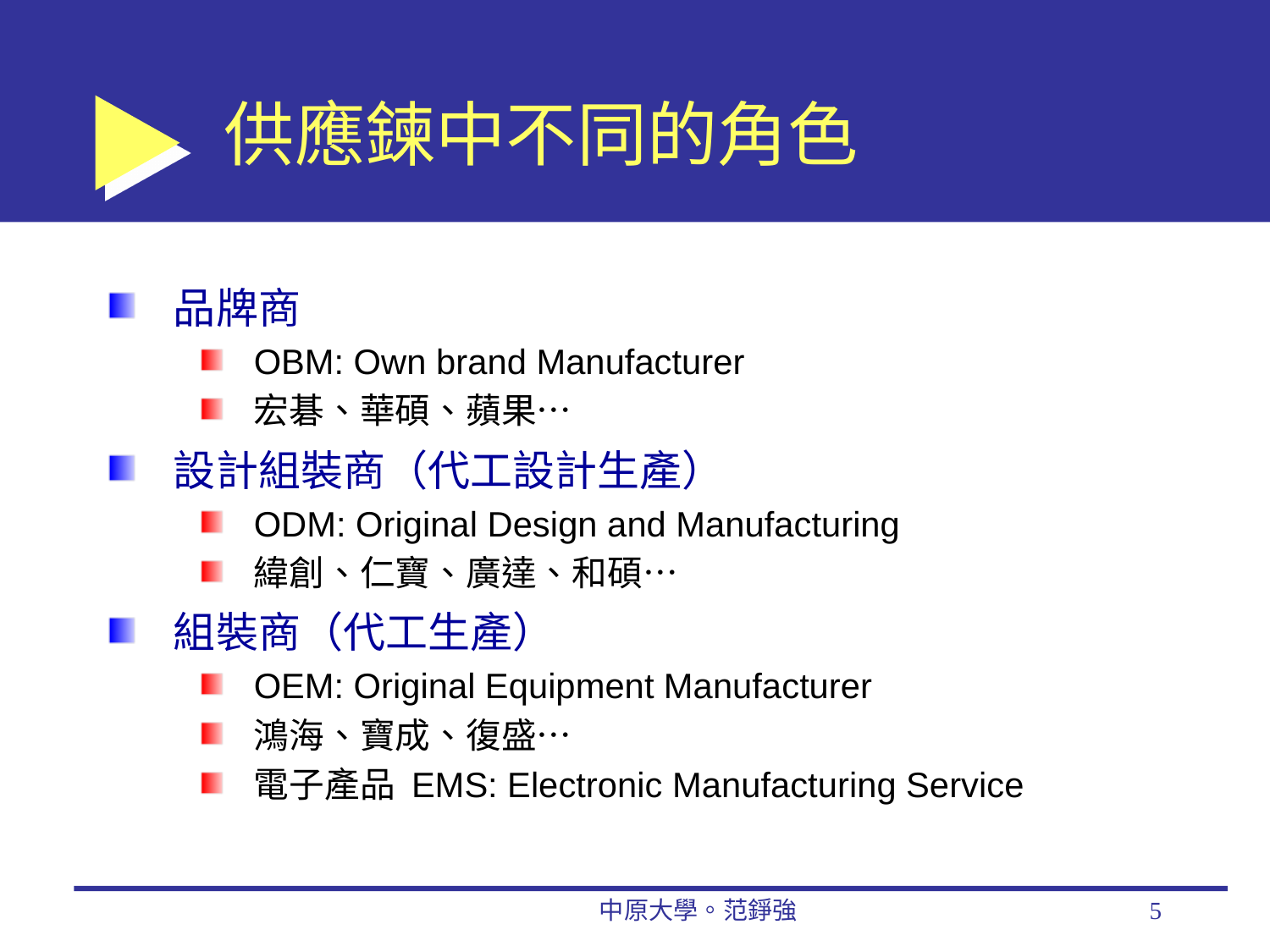

# 供應鍊中不同的角色
品牌商
OBM: Own brand Manufacturer
宏碁、華碩、蘋果…
設計組裝商（代工設計生產）
ODM: Original Design and Manufacturing
緯創、仁寶、廣達、和碩…
組裝商（代工生產）
OEM: Original Equipment Manufacturer
鴻海、寶成、復盛…
電子產品 EMS: Electronic Manufacturing Service
中原大學。范錚強
5